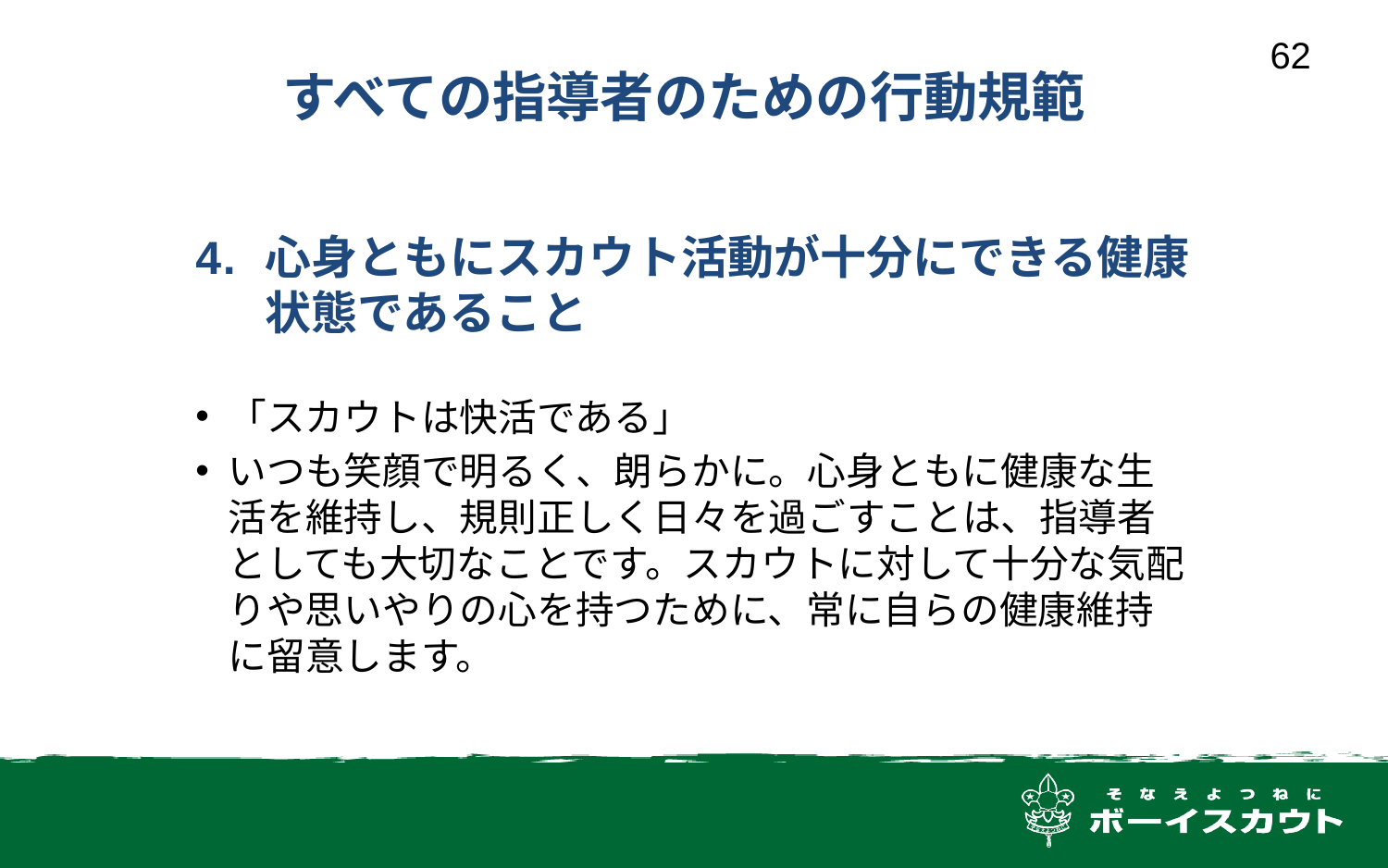

62
すべての指導者のための行動規範
心身ともにスカウト活動が十分にできる健康状態であること
「スカウトは快活である」
いつも笑顔で明るく、朗らかに。心身ともに健康な生活を維持し、規則正しく日々を過ごすことは、指導者としても大切なことです。スカウトに対して十分な気配りや思いやりの心を持つために、常に自らの健康維持に留意します。